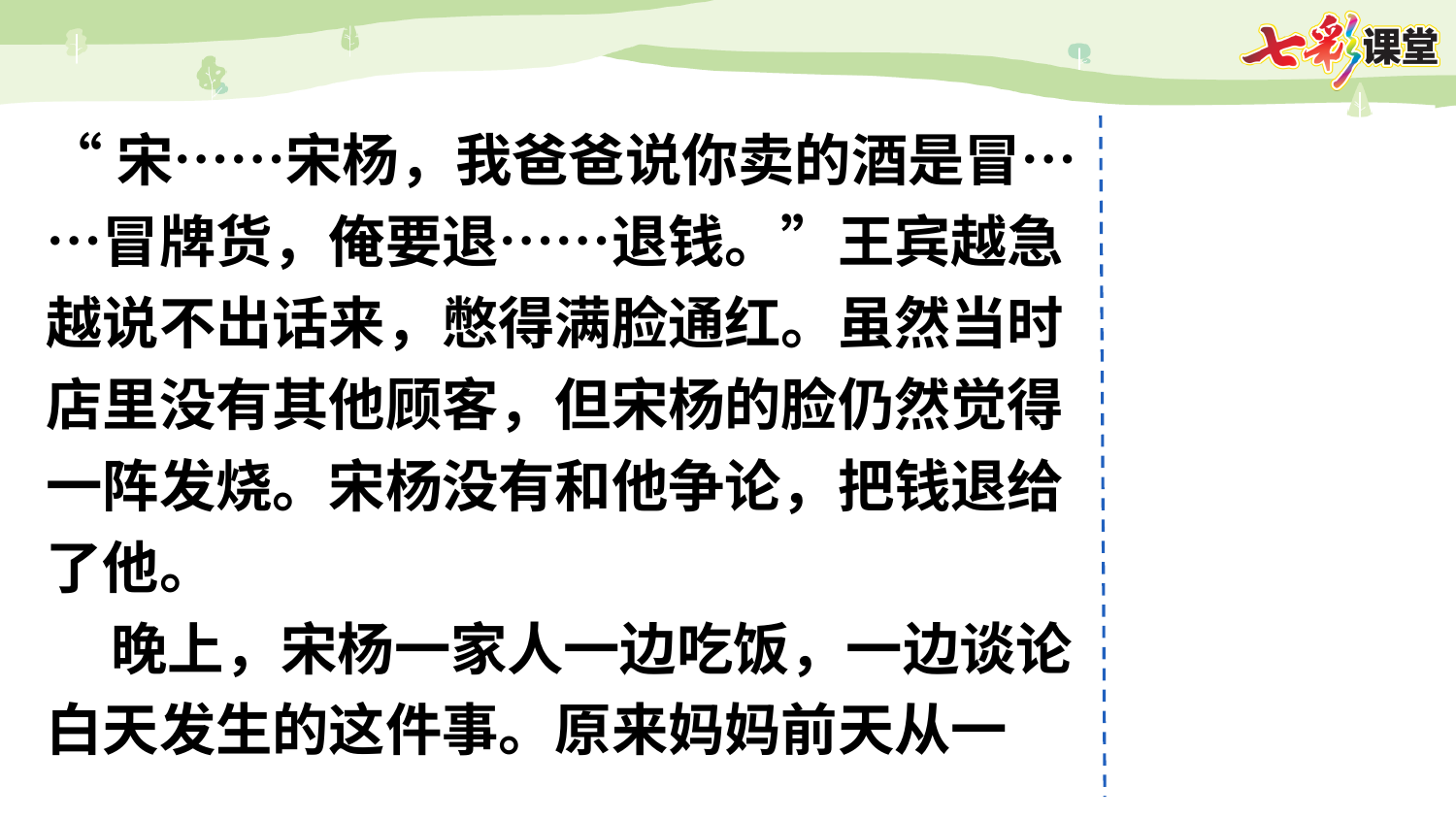

“宋……宋杨，我爸爸说你卖的酒是冒……冒牌货，俺要退……退钱。”王宾越急越说不出话来，憋得满脸通红。虽然当时店里没有其他顾客，但宋杨的脸仍然觉得一阵发烧。宋杨没有和他争论，把钱退给了他。
    晚上，宋杨一家人一边吃饭，一边谈论白天发生的这件事。原来妈妈前天从一